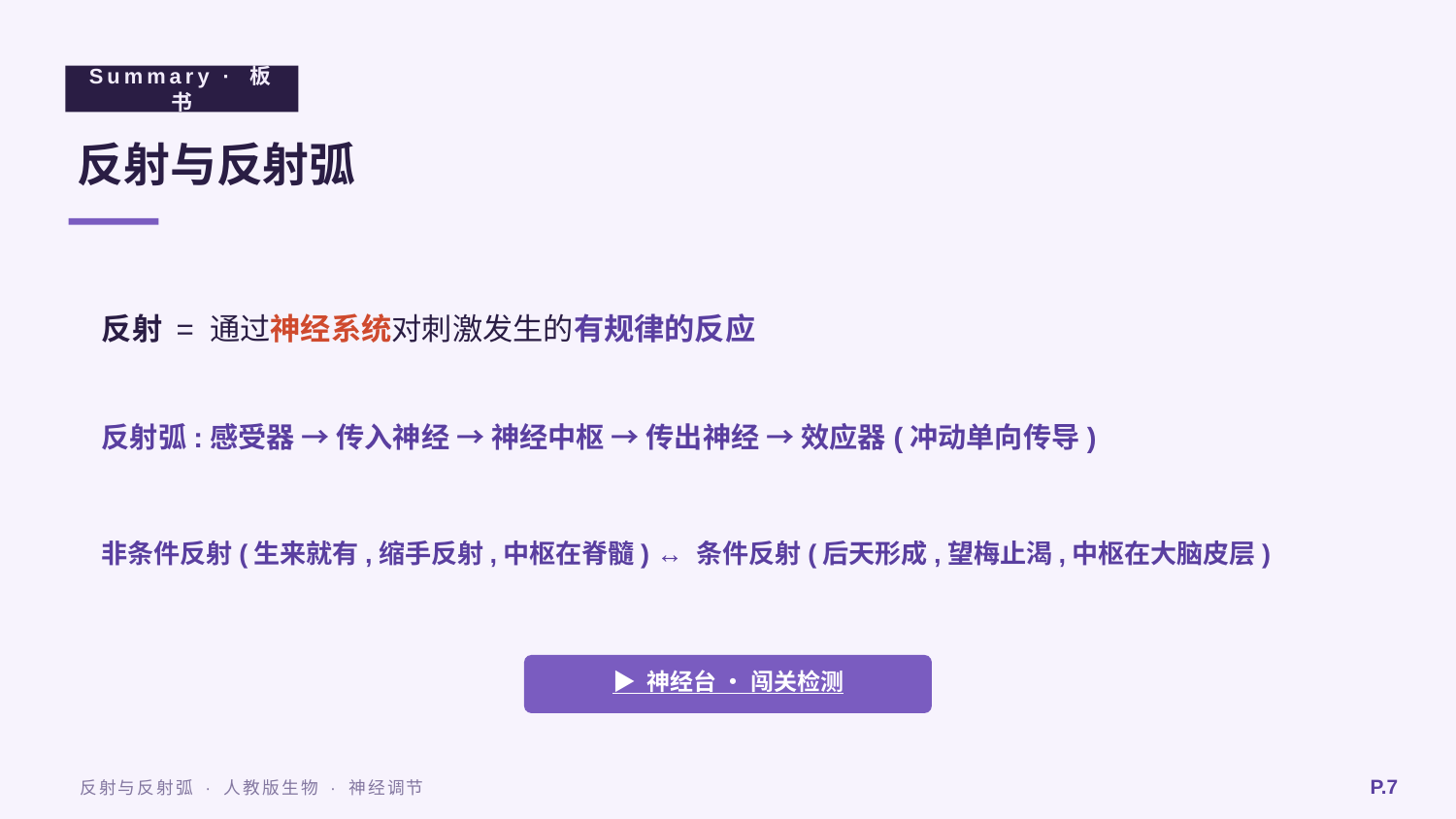

Summary · 板书

反射与反射弧

反射 = 通过神经系统对刺激发生的有规律的反应
反射弧:感受器 → 传入神经 → 神经中枢 → 传出神经 → 效应器(冲动单向传导)
非条件反射(生来就有,缩手反射,中枢在脊髓) ↔ 条件反射(后天形成,望梅止渴,中枢在大脑皮层)
▶  神经台 · 闯关检测

P.7
反射与反射弧 · 人教版生物 · 神经调节